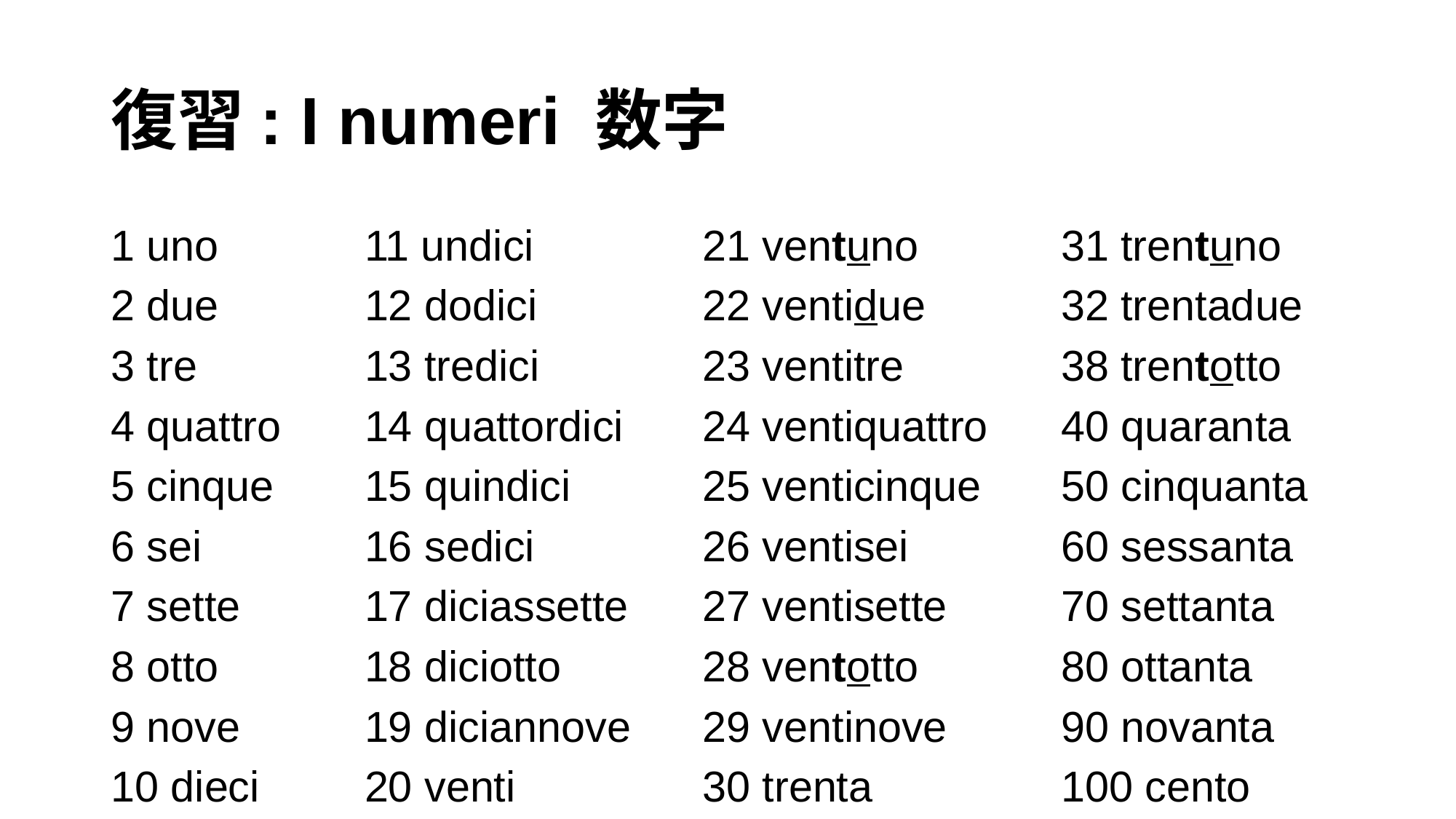

# 復習: I numeri 数字
11 undici
12 dodici
13 tredici
14 quattordici
15 quindici
16 sedici
17 diciassette
18 diciotto
19 diciannove
20 venti
31 trentuno
32 trentadue
38 trentotto
40 quaranta
50 cinquanta
60 sessanta
70 settanta
80 ottanta
90 novanta
100 cento
1 uno
2 due
3 tre
4 quattro
5 cinque
6 sei
7 sette
8 otto
9 nove
10 dieci
21 ventuno
22 ventidue
23 ventitre
24 ventiquattro
25 venticinque
26 ventisei
27 ventisette
28 ventotto
29 ventinove
30 trenta